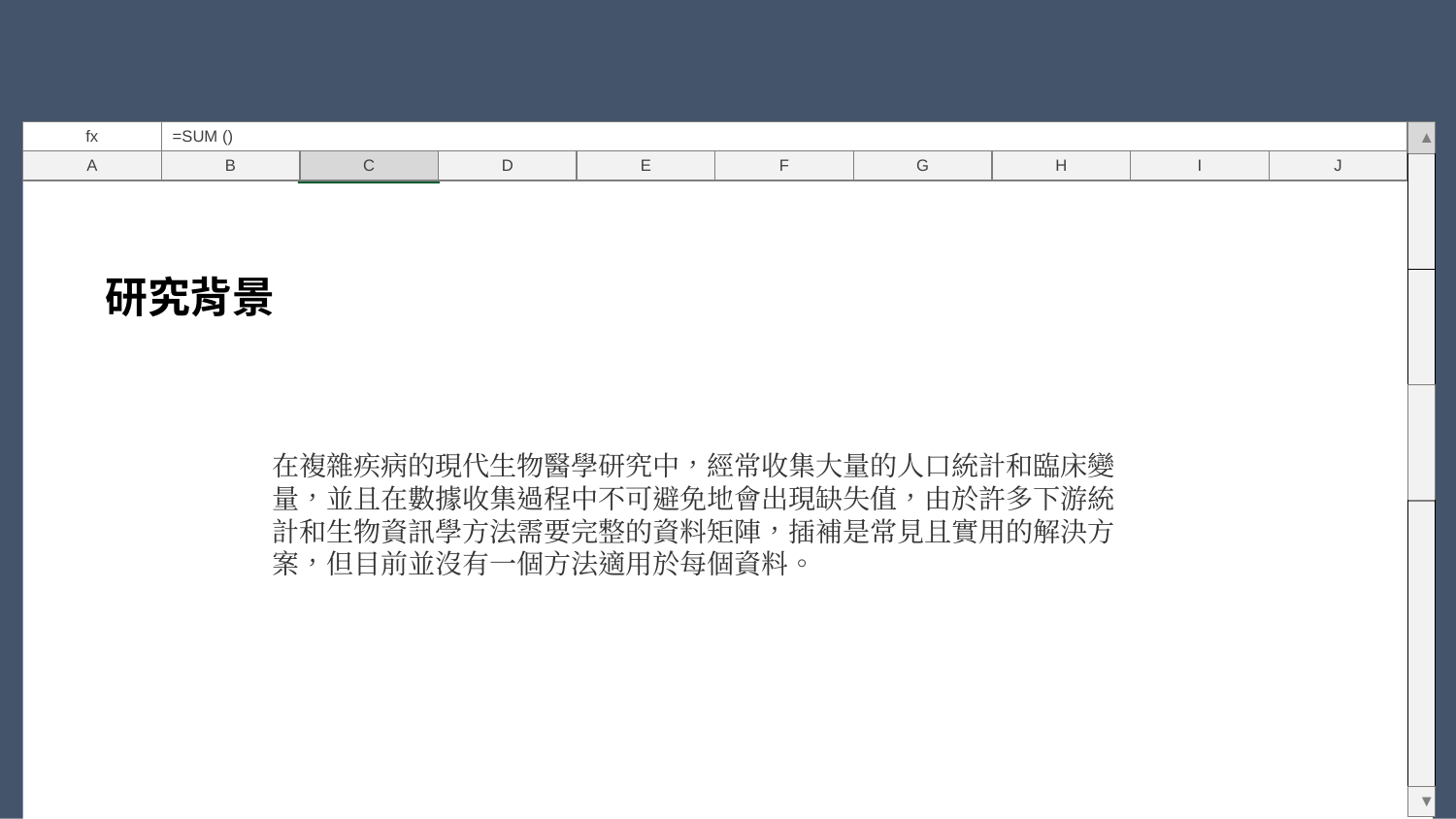

PPT PRESENTATION
Enjoy your stylish business and campus life with BIZCAM
| ▲ |
| --- |
|  |
|  |
|  |
|  |
| ▼ |
| fx | =SUM () |  |  |  |  |  |  |  |  |
| --- | --- | --- | --- | --- | --- | --- | --- | --- | --- |
| A | B | C | D | E | F | G | H | I | J |

研究背景

在複雜疾病的現代生物醫學研究中，經常收集大量的人口統計和臨床變量，並且在數據收集過程中不可避免地會出現缺失值，由於許多下游統計和生物資訊學方法需要完整的資料矩陣，插補是常見且實用的解決方案，但目前並沒有一個方法適用於每個資料。